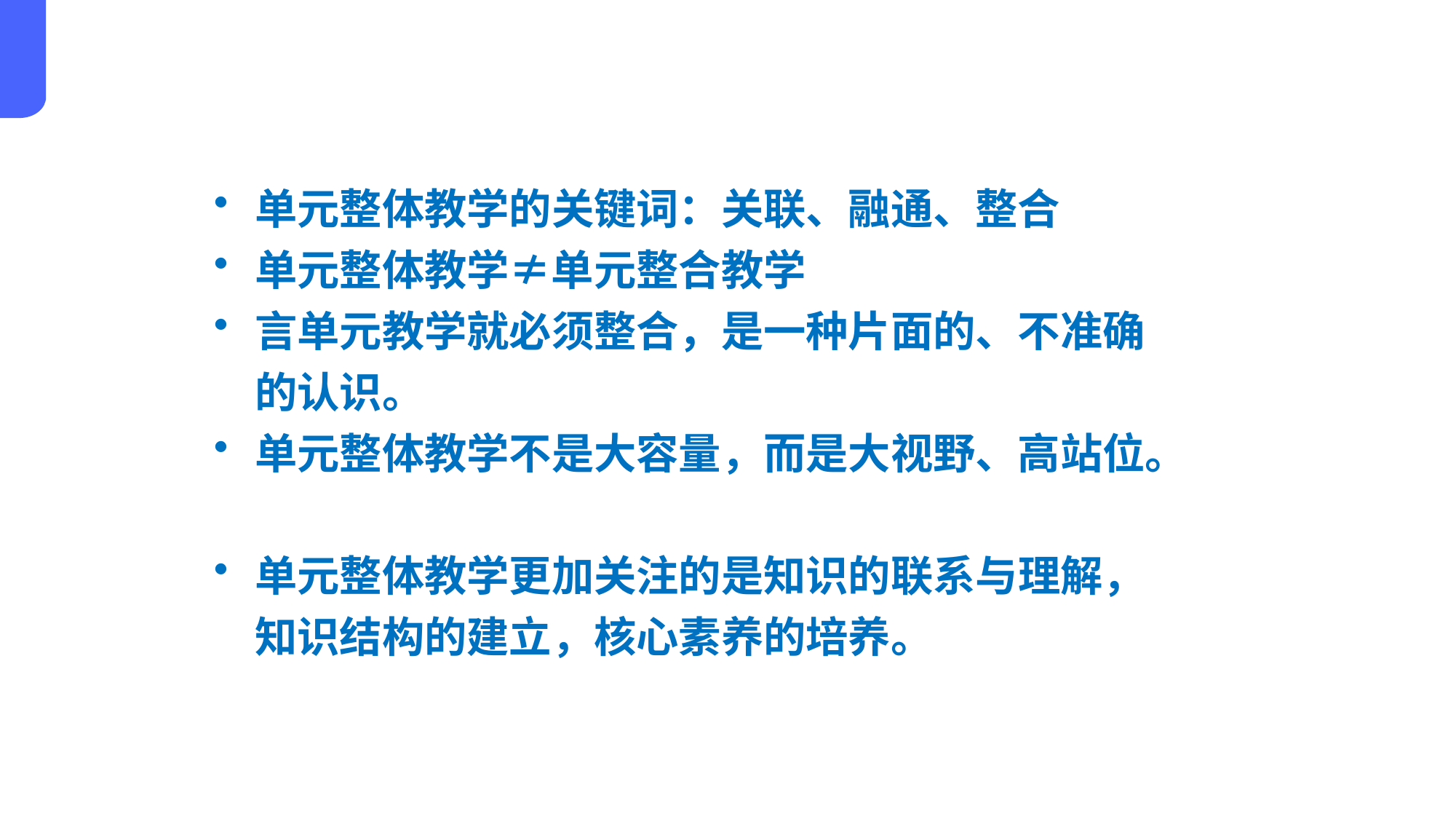

单元整体教学的关键词：关联、融通、整合
单元整体教学≠单元整合教学
言单元教学就必须整合，是一种片面的、不准确的认识。
单元整体教学不是大容量，而是大视野、高站位。
单元整体教学更加关注的是知识的联系与理解，知识结构的建立，核心素养的培养。